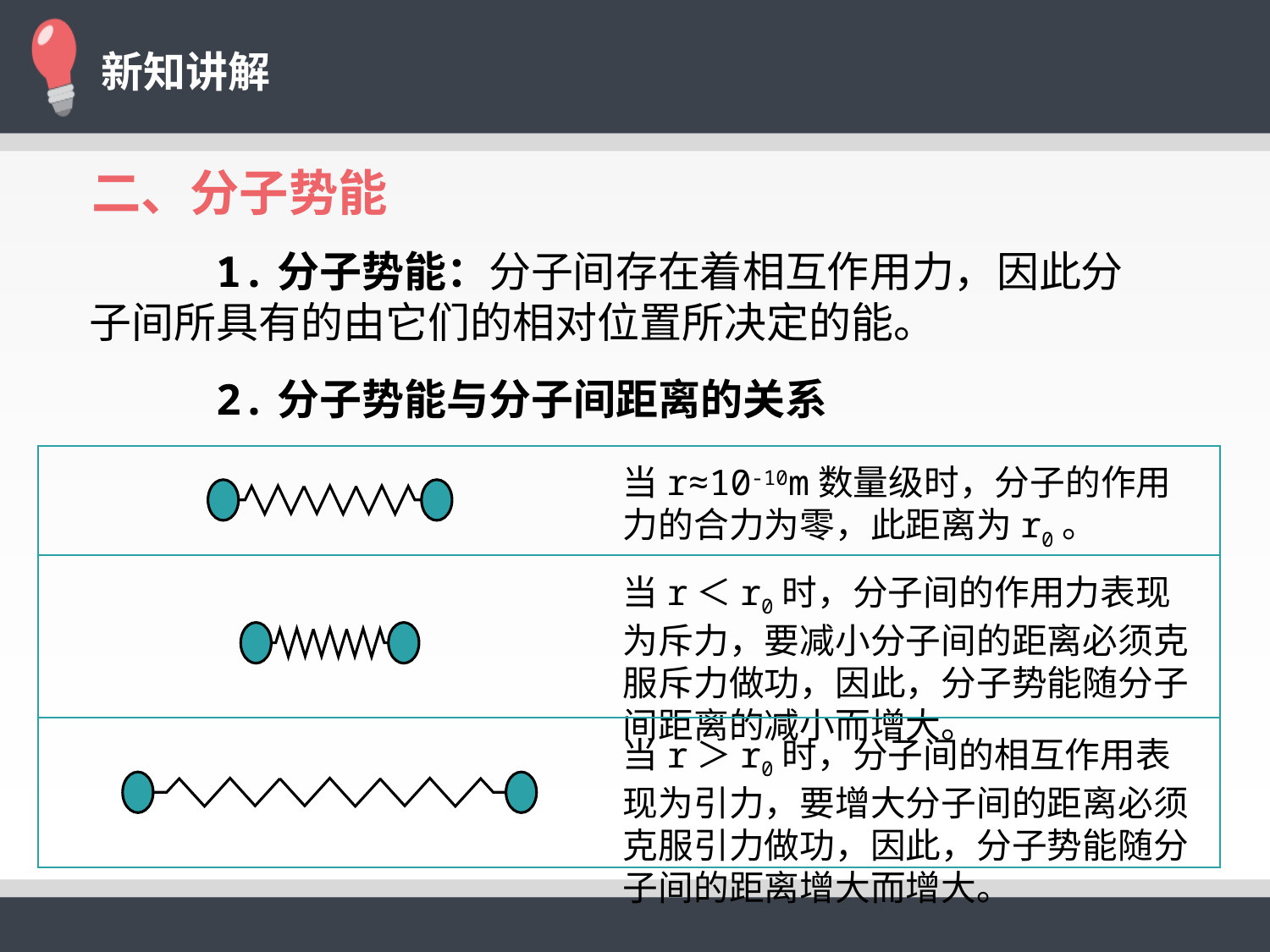

二、分子势能
     1.分子势能：分子间存在着相互作用力，因此分子间所具有的由它们的相对位置所决定的能。
     2.分子势能与分子间距离的关系

当r≈10-10m数量级时，分子的作用力的合力为零，此距离为r0。

当r＜r0时，分子间的作用力表现为斥力，要减小分子间的距离必须克服斥力做功，因此，分子势能随分子间距离的减小而增大。

当r＞r0时，分子间的相互作用表现为引力，要增大分子间的距离必须克服引力做功，因此，分子势能随分子间的距离增大而增大。